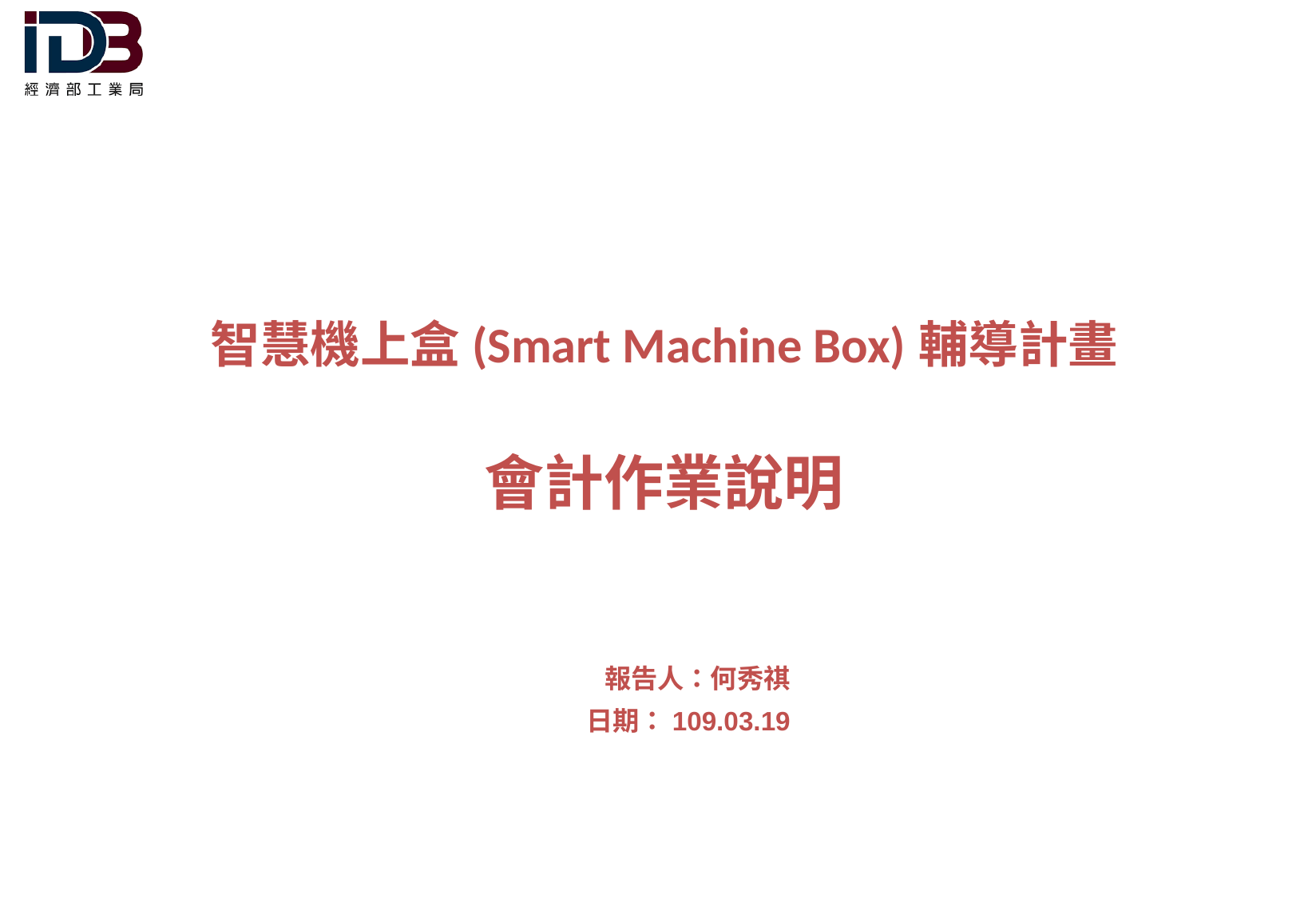

# 智慧機上盒(Smart Machine Box)輔導計畫 會計作業說明
報告人：何秀祺
日期：109.03.19